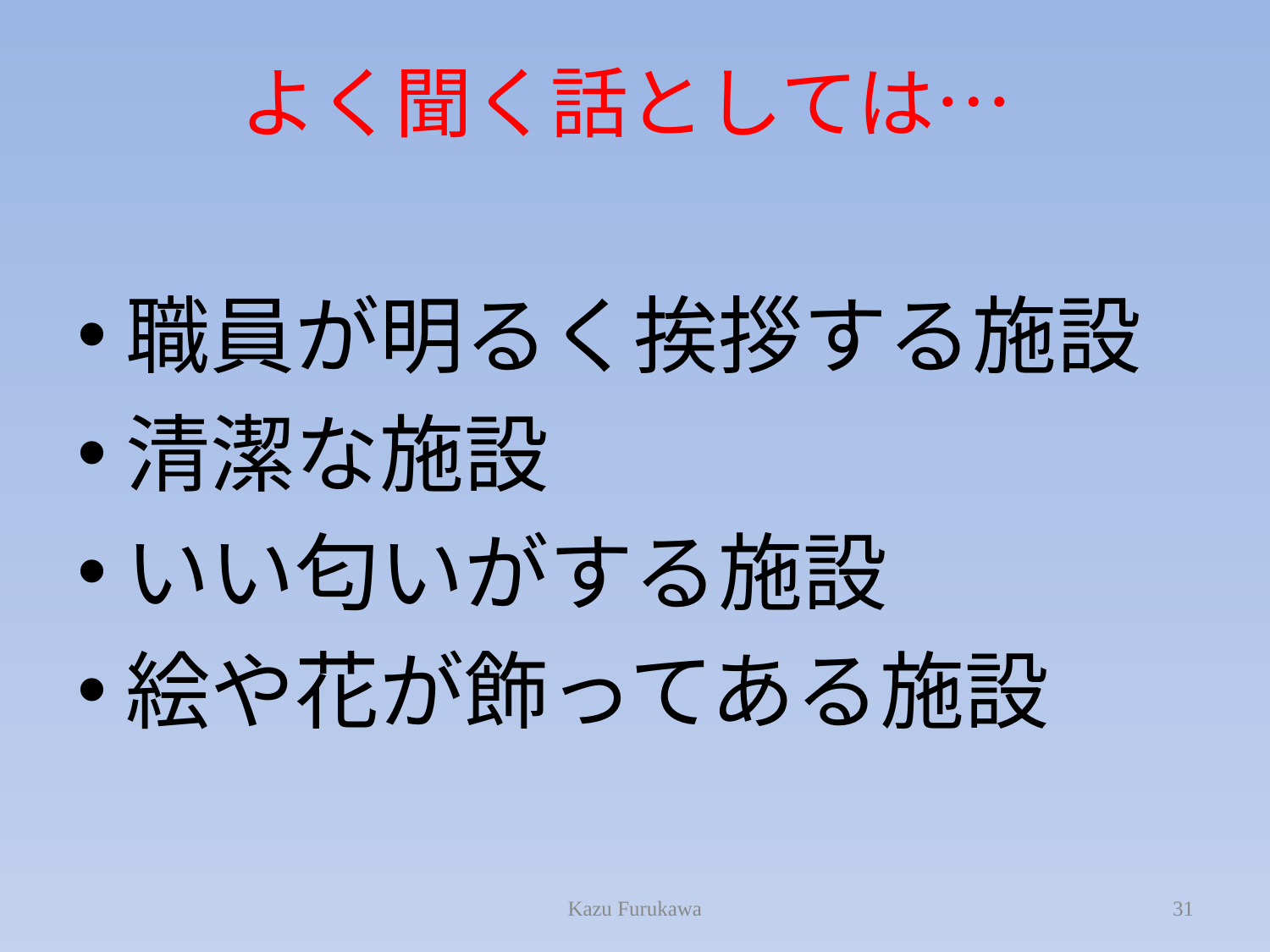

# よく聞く話としては…
職員が明るく挨拶する施設
清潔な施設
いい匂いがする施設
絵や花が飾ってある施設
Kazu Furukawa
31